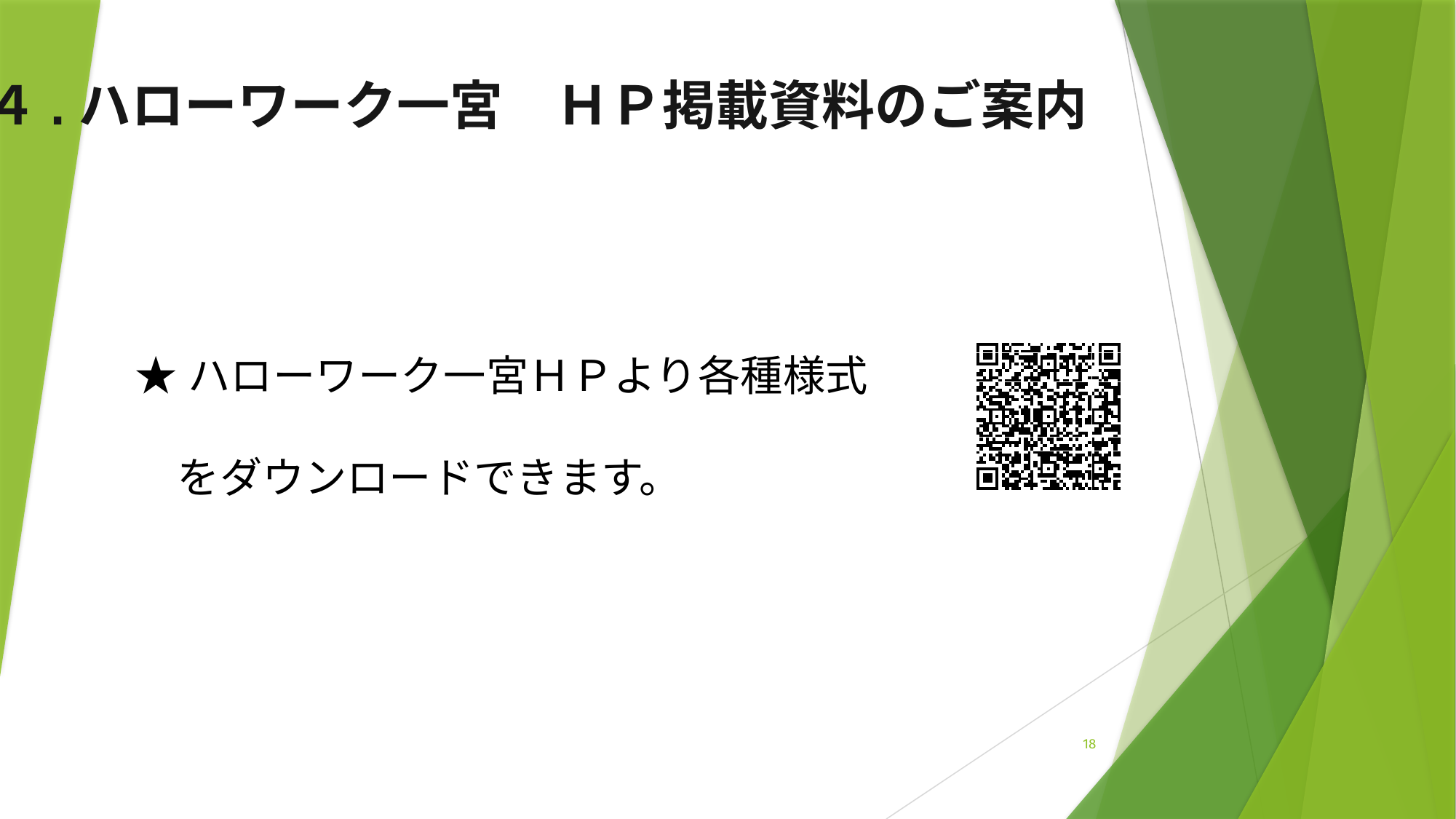

４.ハローワーク一宮　ＨＰ掲載資料のご案内
★ハローワーク一宮ＨＰより各種様式
　をダウンロードできます。
18